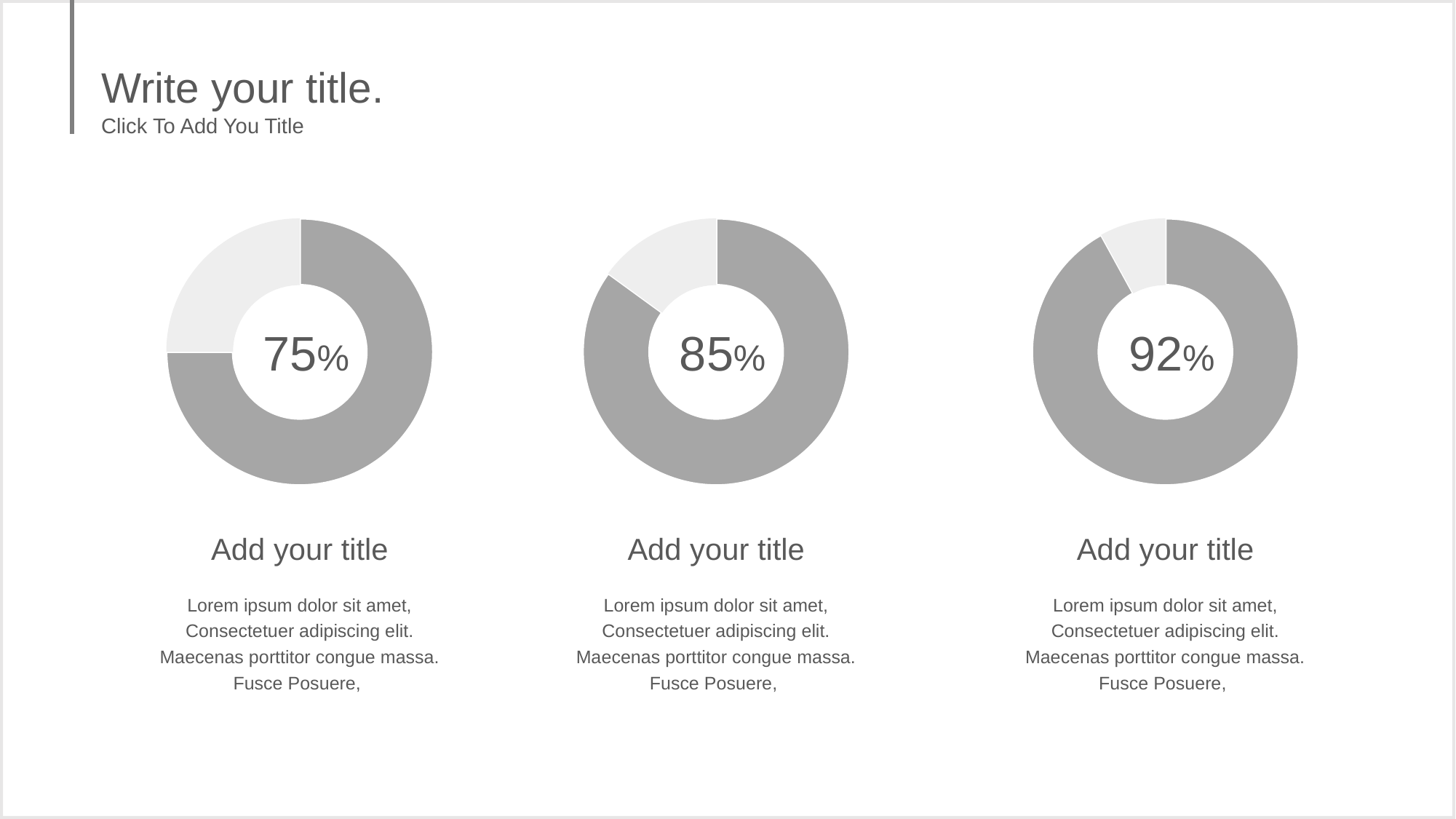

Write your title.
Click To Add You Title

### Chart

| Category | 销售额 |
|---|---|
| 数据1 | 75.0 |
| 数据2 | 25.0 |

### Chart

| Category | 销售额 |
|---|---|
| 数据1 | 85.0 |
| 数据2 | 15.0 |

### Chart

| Category | 销售额 |
|---|---|
| 数据1 | 92.0 |
| 数据2 | 8.0 |
75%
85%
92%
Add your title
Add your title
Add your title
Lorem ipsum dolor sit amet, Consectetuer adipiscing elit. Maecenas porttitor congue massa. Fusce Posuere,
Lorem ipsum dolor sit amet, Consectetuer adipiscing elit. Maecenas porttitor congue massa. Fusce Posuere,
Lorem ipsum dolor sit amet, Consectetuer adipiscing elit. Maecenas porttitor congue massa. Fusce Posuere,